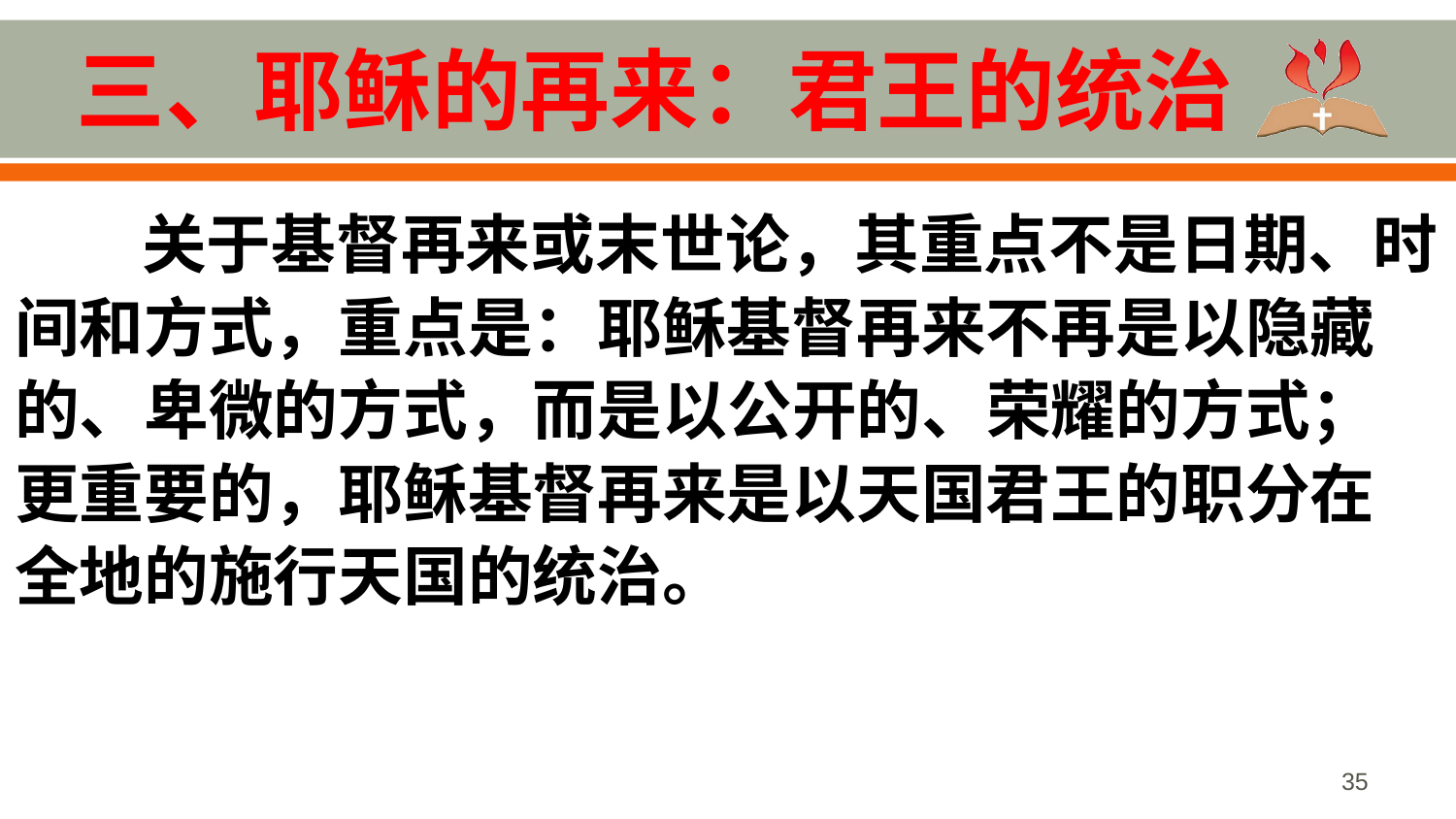

# 三、耶稣的再来：君王的统治
关于基督再来或末世论，其重点不是日期、时间和方式，重点是：耶稣基督再来不再是以隐藏的、卑微的方式，而是以公开的、荣耀的方式；更重要的，耶稣基督再来是以天国君王的职分在全地的施行天国的统治。

35